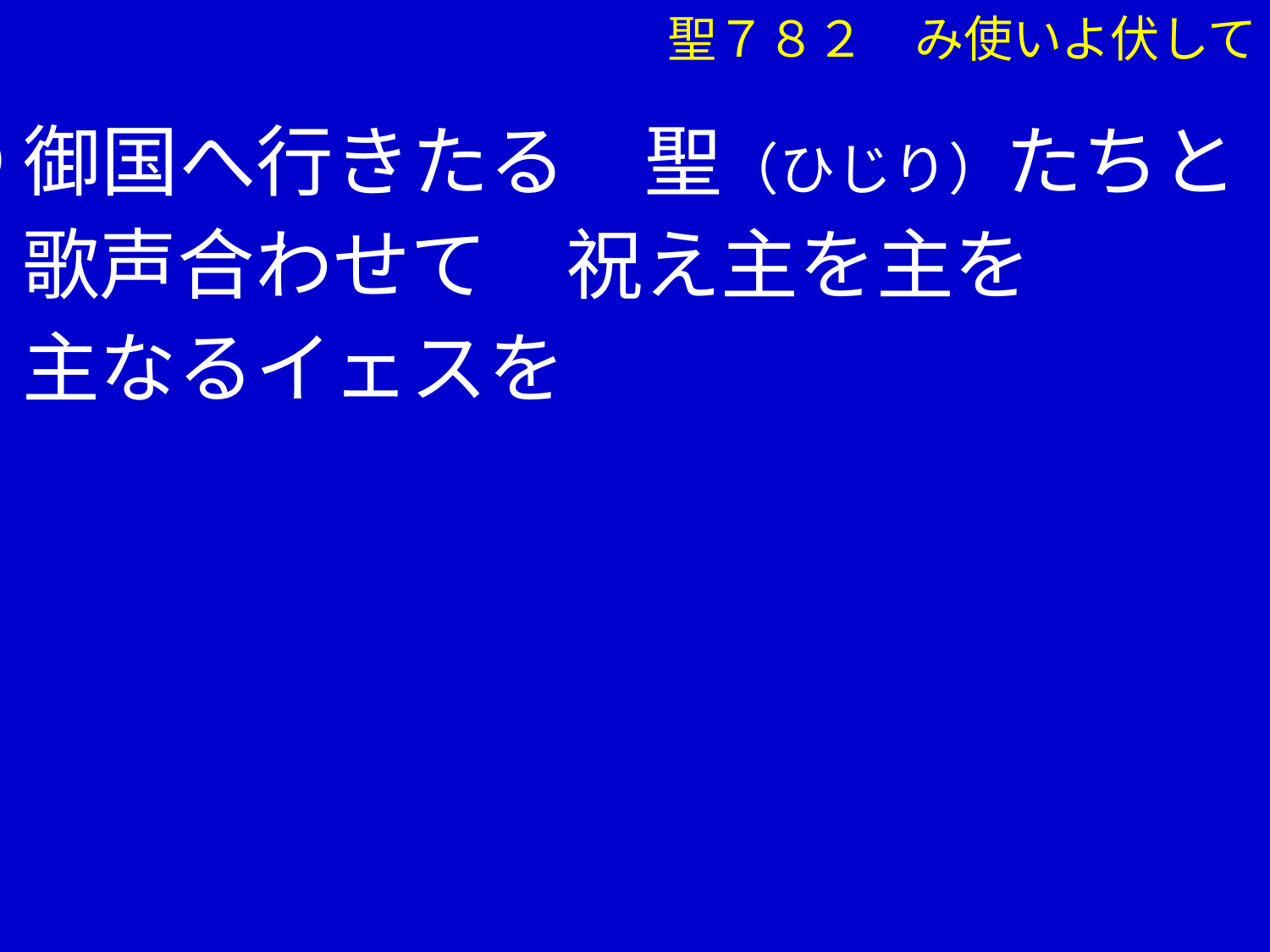

聖７８２　み使いよ伏して
⑤御国へ行きたる　聖（ひじり）たちと
　 歌声合わせて　祝え主を主を
　 主なるイェスを